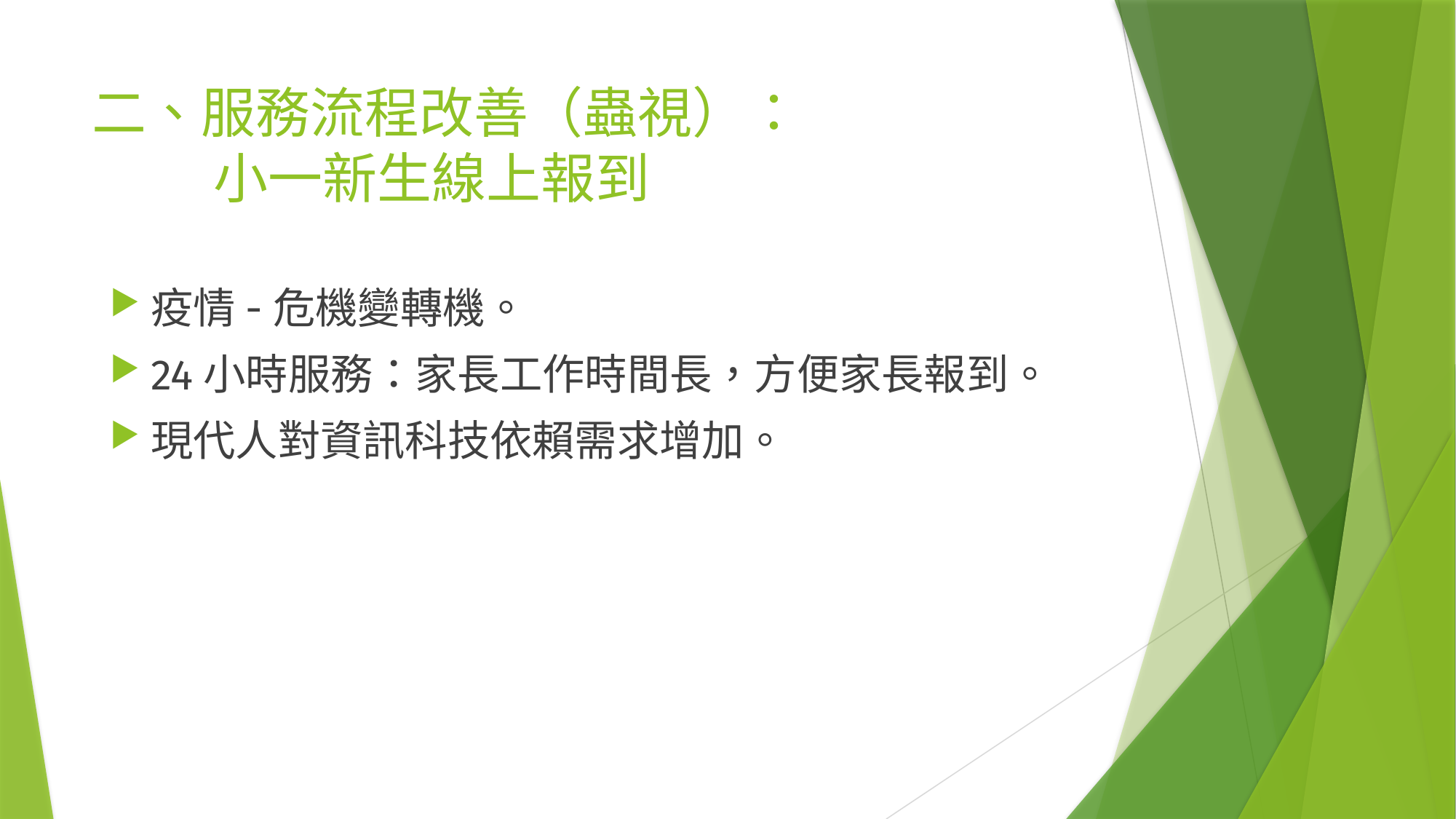

# 二、服務流程改善（蟲視）： 小一新生線上報到
疫情-危機變轉機。
24小時服務：家長工作時間長，方便家長報到。
現代人對資訊科技依賴需求增加。